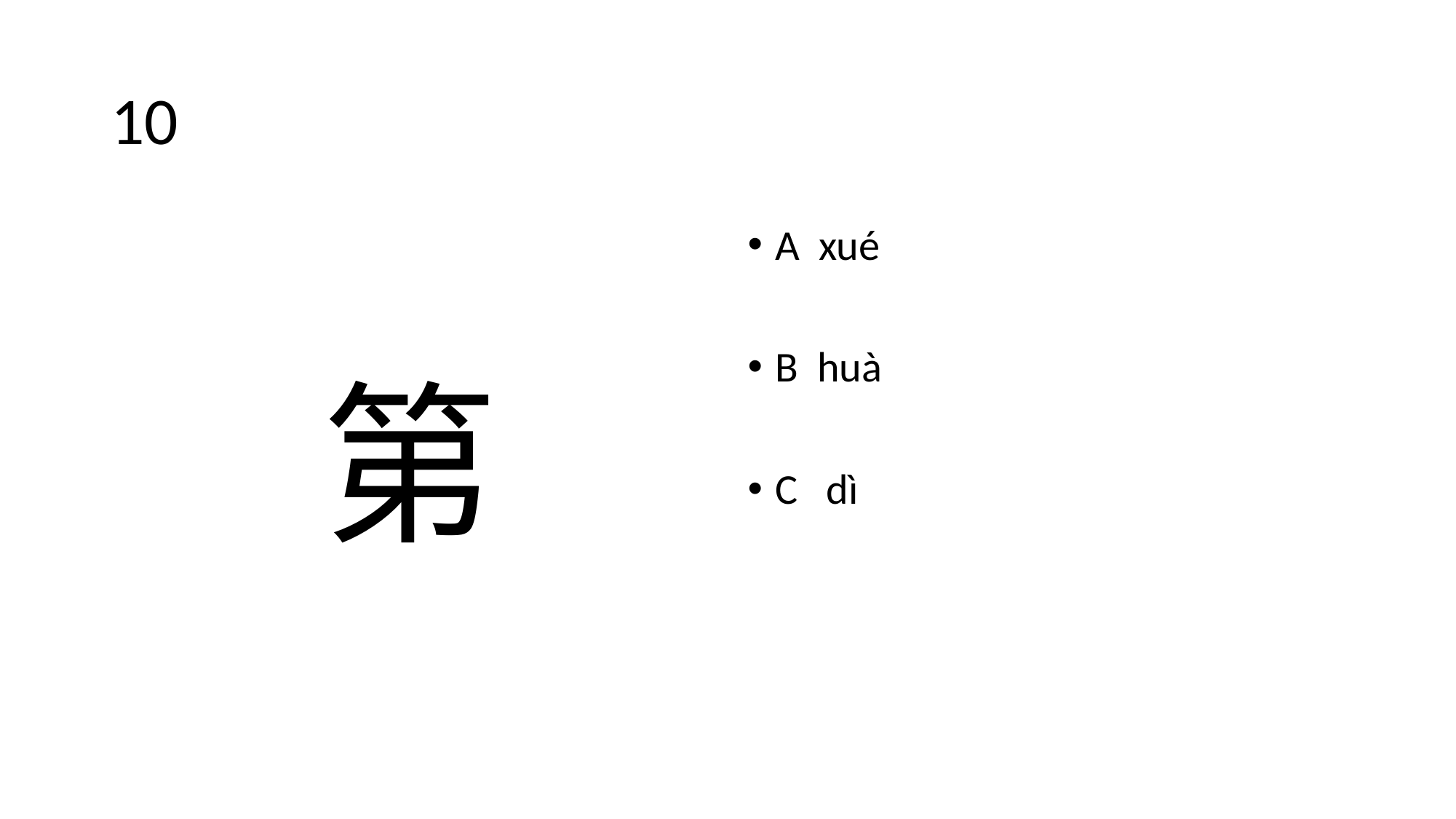

# 10

A  xué

B  huà

C   dì

第